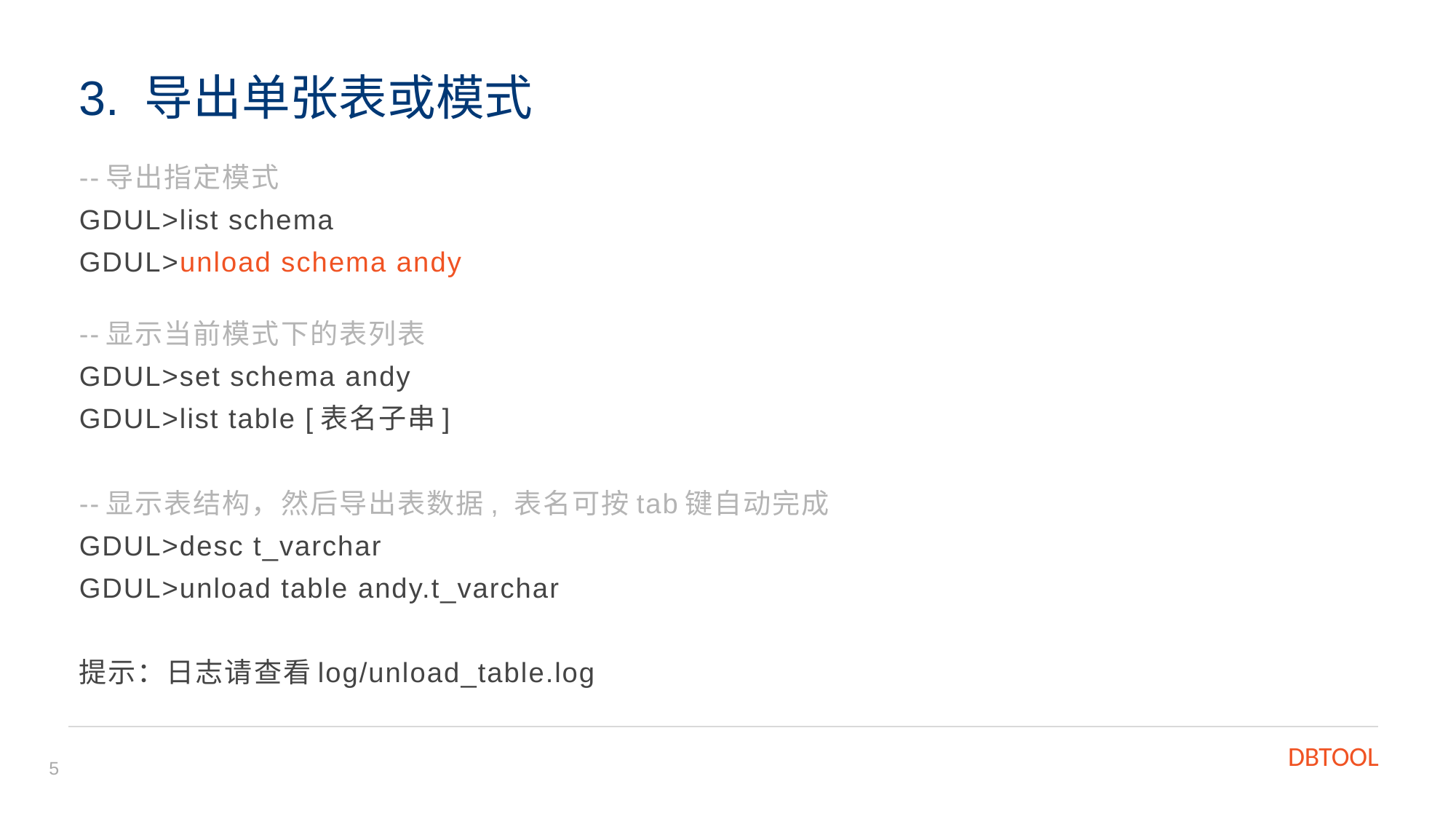

3. 导出单张表或模式
--导出指定模式
GDUL>list schema
GDUL>unload schema andy
--显示当前模式下的表列表
GDUL>set schema andy
GDUL>list table [表名子串]

--显示表结构，然后导出表数据, 表名可按tab键自动完成
GDUL>desc t_varchar
GDUL>unload table andy.t_varchar

提示：日志请查看log/unload_table.log